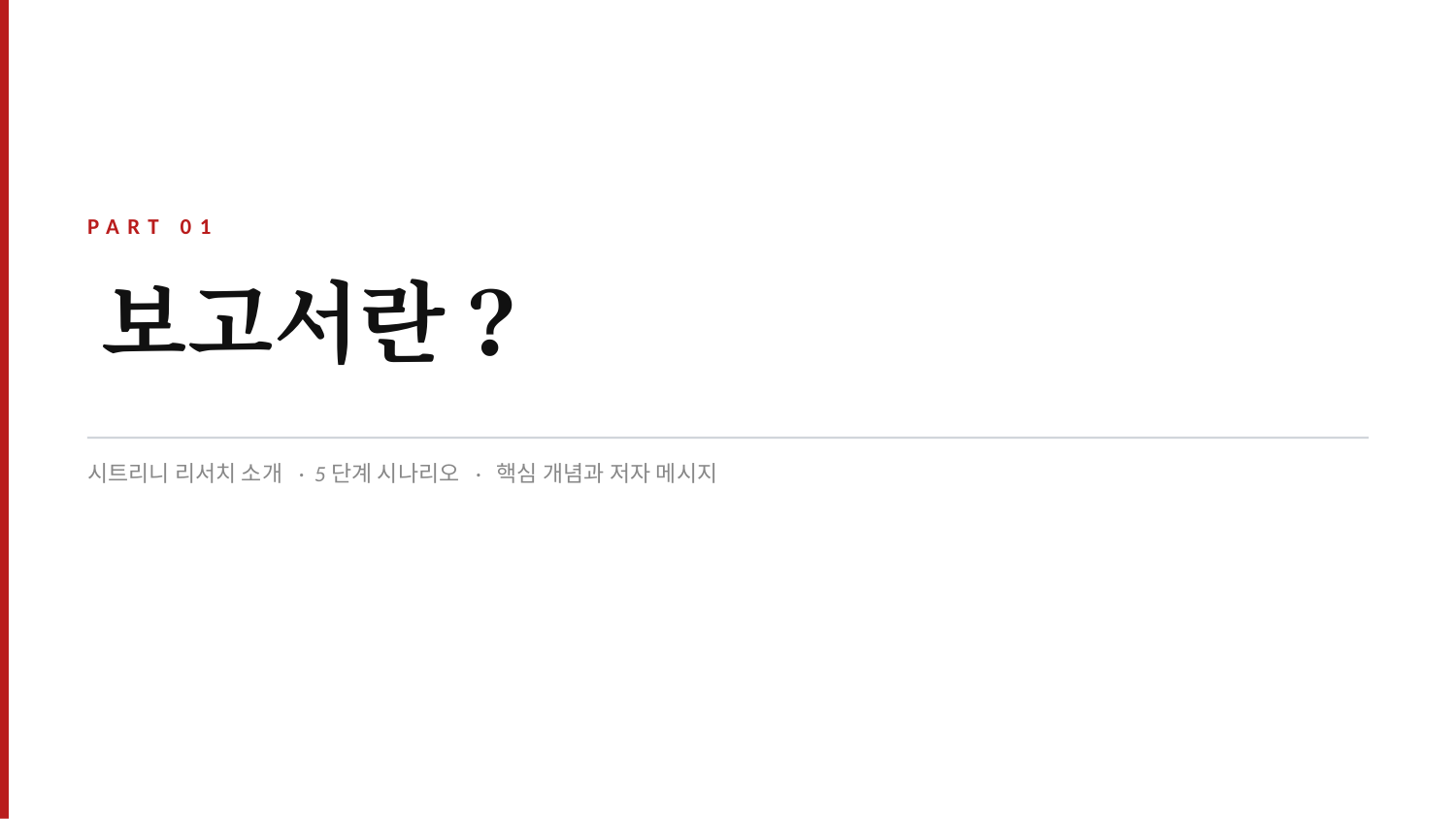

PART 01
보고서란?

시트리니 리서치 소개  ·  5단계 시나리오  ·  핵심 개념과 저자 메시지